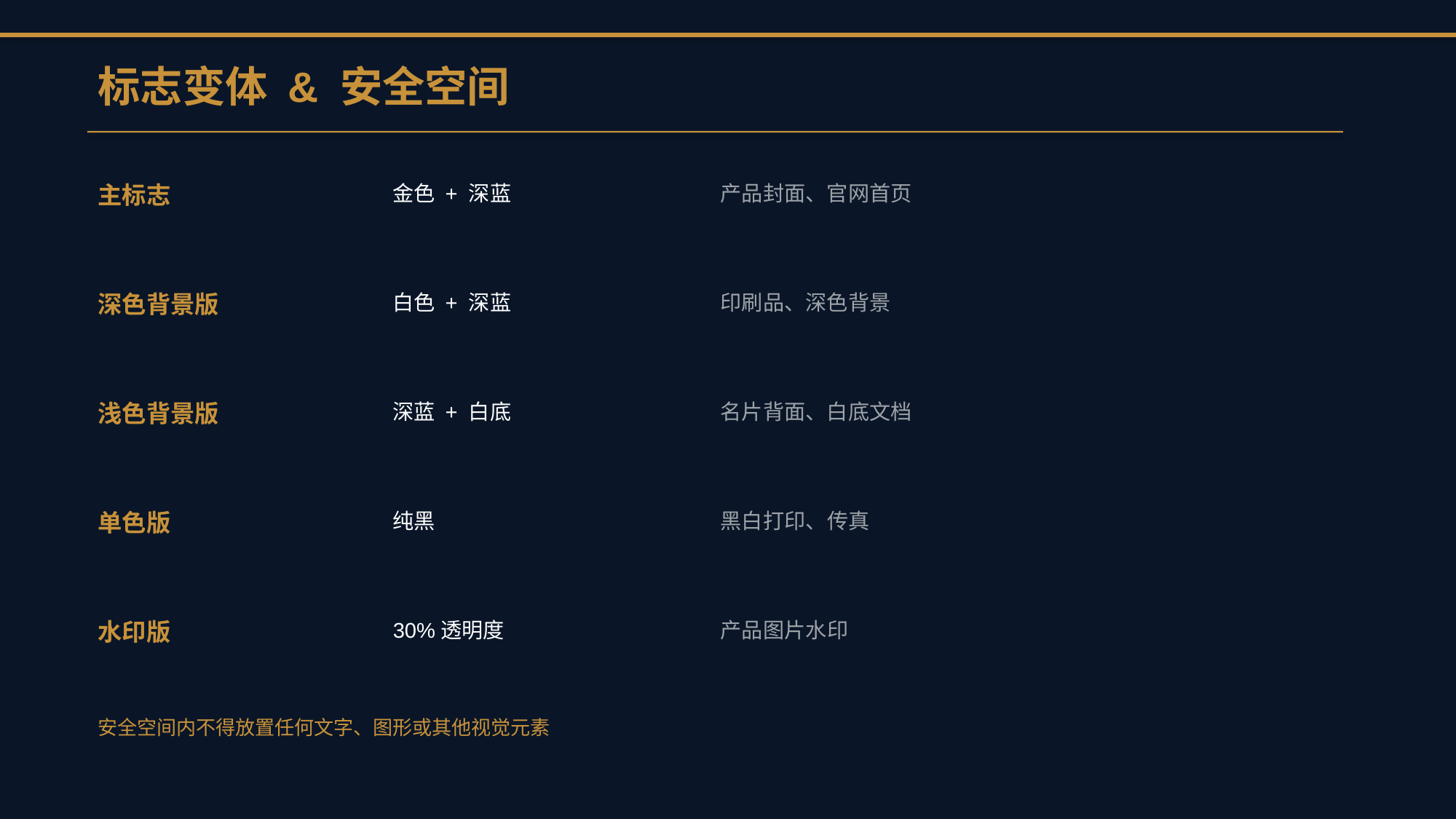

标志变体 & 安全空间

主标志
金色 + 深蓝
产品封面、官网首页
深色背景版
白色 + 深蓝
印刷品、深色背景
浅色背景版
深蓝 + 白底
名片背面、白底文档
单色版
纯黑
黑白打印、传真
水印版
30%透明度
产品图片水印
安全空间内不得放置任何文字、图形或其他视觉元素